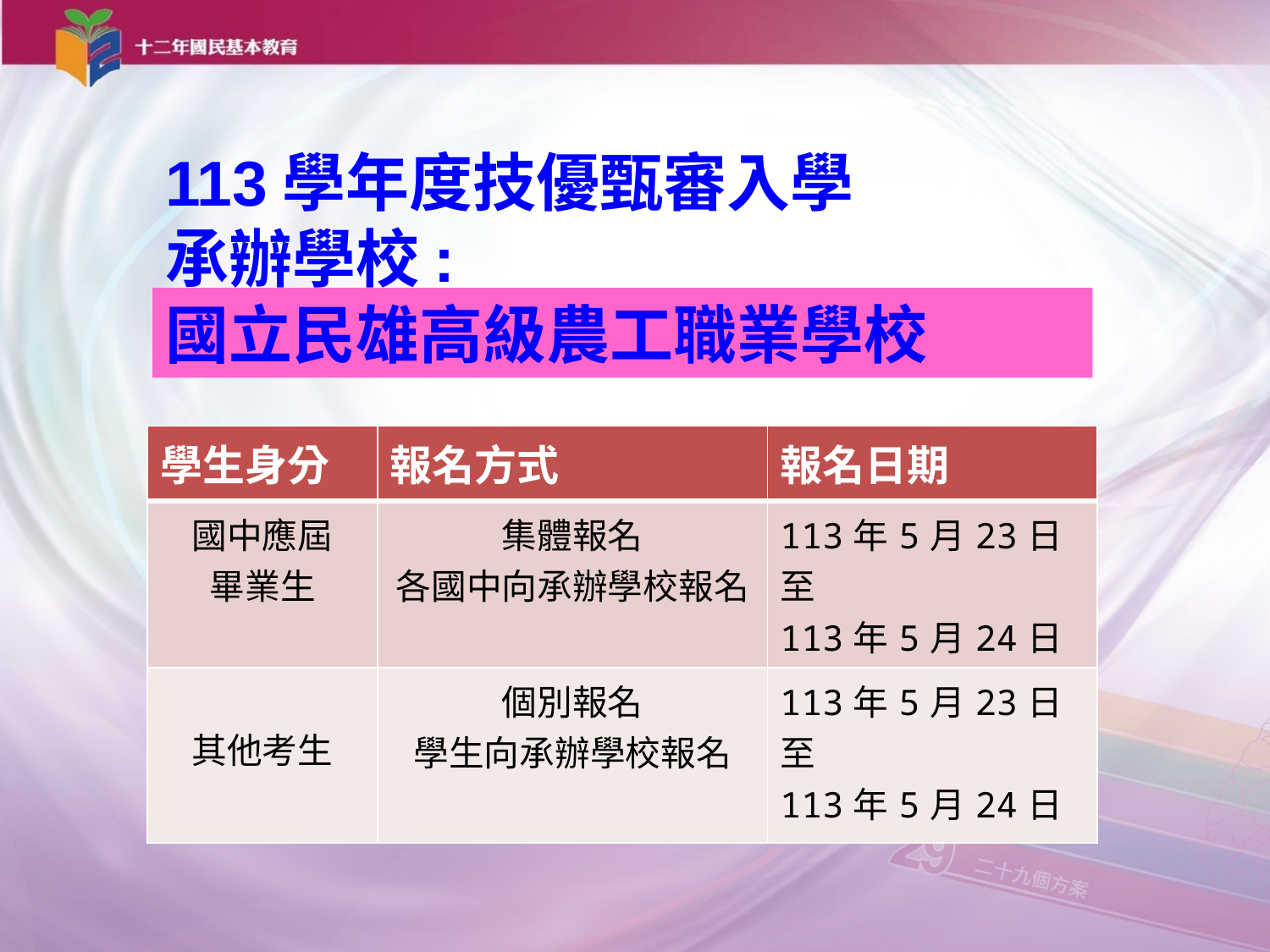

113學年度技優甄審入學
承辦學校:
國立民雄高級農工職業學校

| 學生身分 | 報名方式 | 報名日期 |
| --- | --- | --- |
| 國中應屆 畢業生 | 集體報名 各國中向承辦學校報名 | 113年5月23日至 113年5月24日 |
| 其他考生 | 個別報名 學生向承辦學校報名 | 113年5月23日至 113年5月24日 |